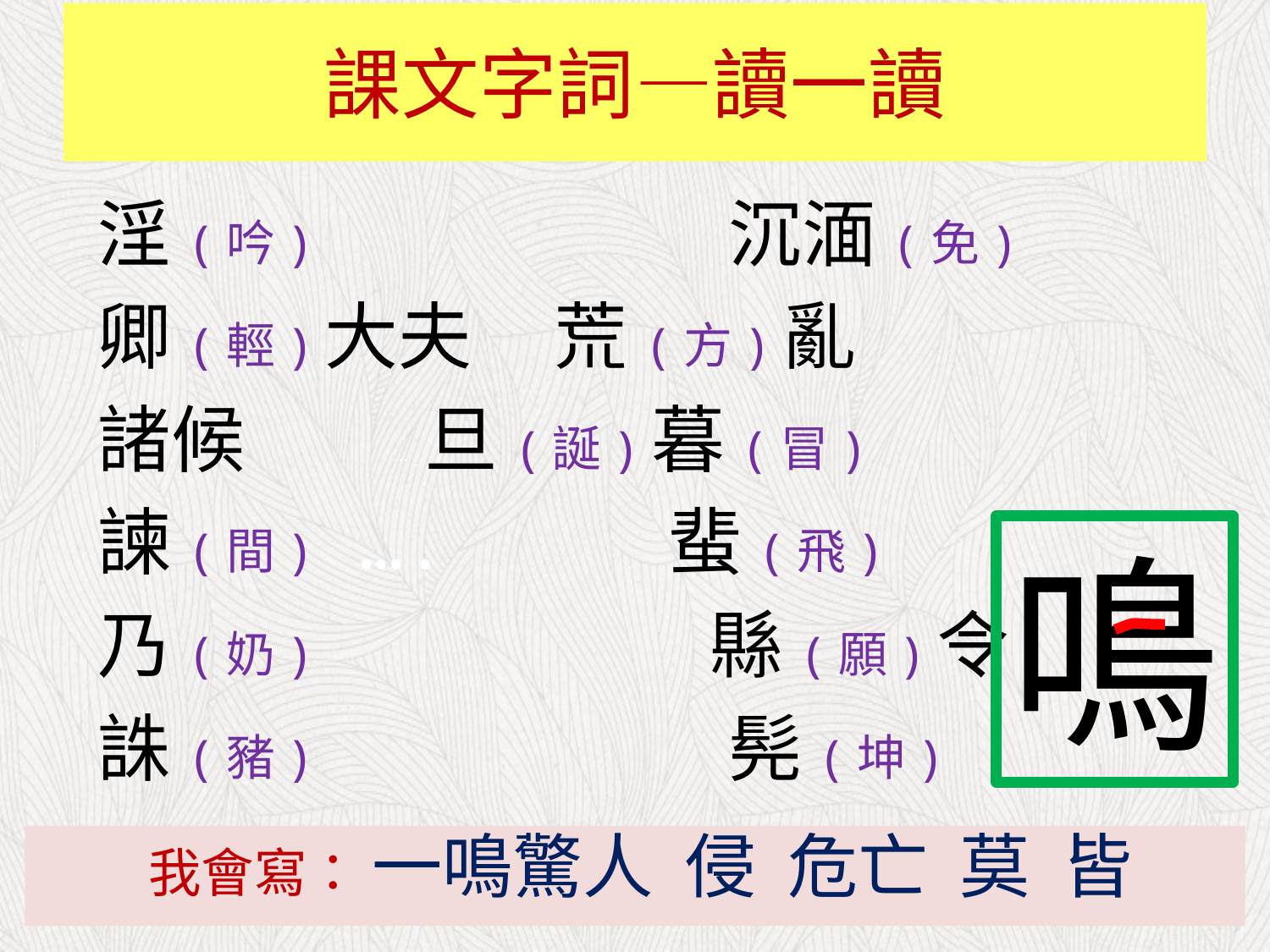

# 課文字詞—讀一讀
淫(吟)         沉湎(免)
卿(輕)大夫     荒(方)亂
諸候         ….旦(誕)暮(冒)
諫(間) ….    .   蜚(飛)
乃(奶)              縣(願)令
誅(豬)         髡(坤)
鳴

我會寫： 一鳴驚人  侵  危亡  莫  皆